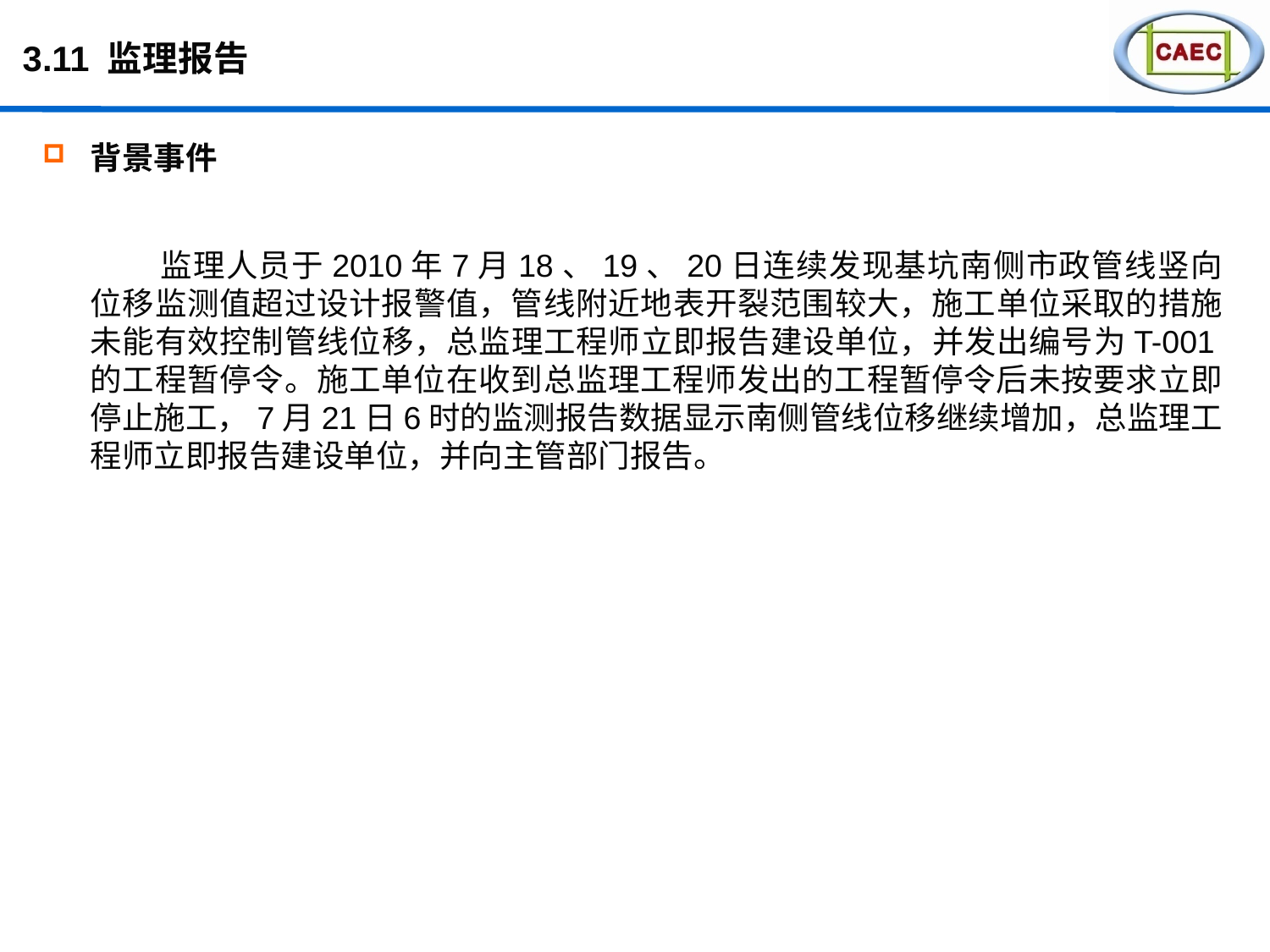

# 3.11 监理报告
背景事件

监理人员于2010年7月18、19、20日连续发现基坑南侧市政管线竖向位移监测值超过设计报警值，管线附近地表开裂范围较大，施工单位采取的措施未能有效控制管线位移，总监理工程师立即报告建设单位，并发出编号为T-001的工程暂停令。施工单位在收到总监理工程师发出的工程暂停令后未按要求立即停止施工，7月21日6时的监测报告数据显示南侧管线位移继续增加，总监理工程师立即报告建设单位，并向主管部门报告。